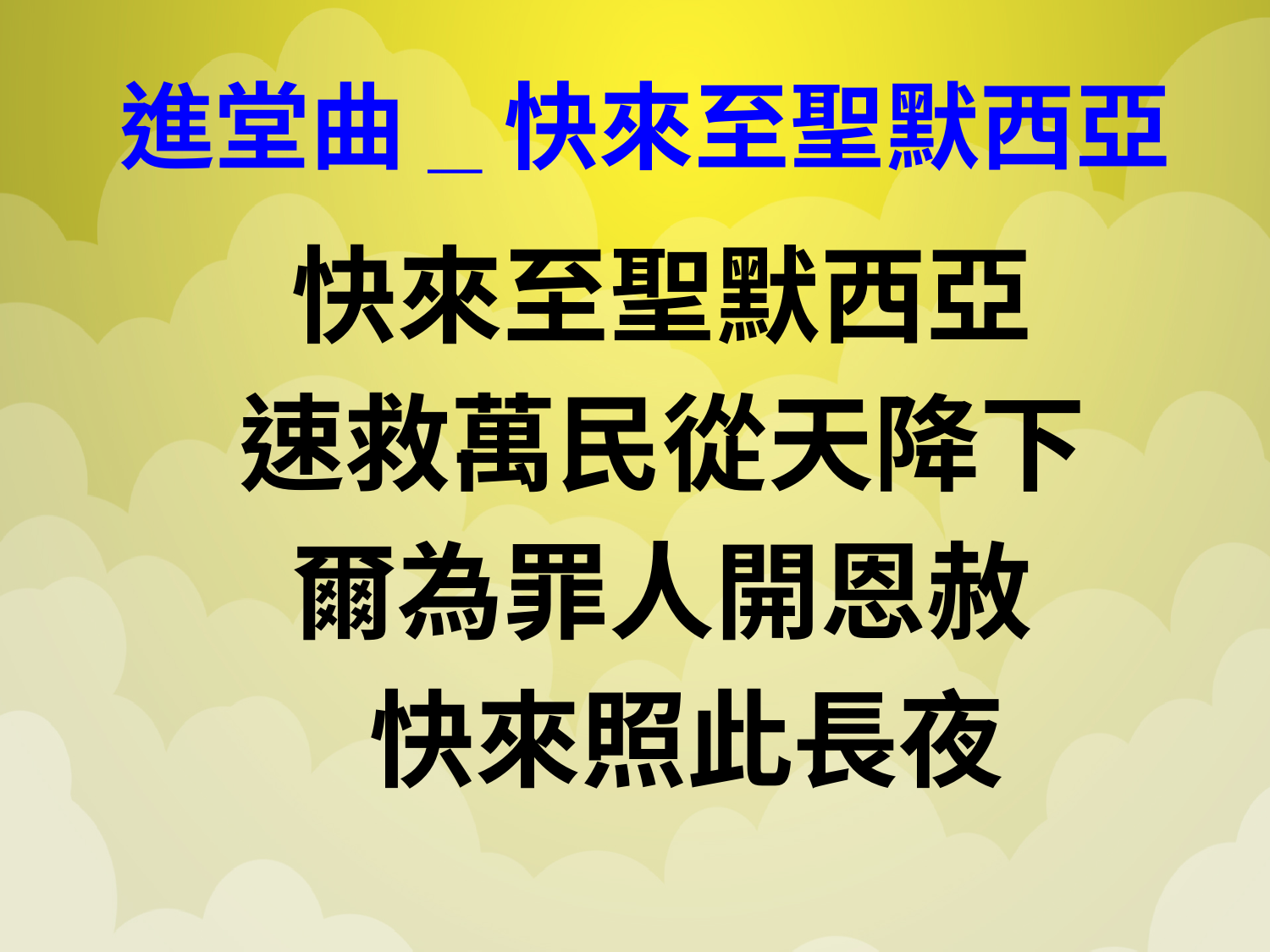

# 進堂曲_快來至聖默西亞
快來至聖默西亞
速救萬民從天降下
爾為罪人開恩赦
 快來照此長夜